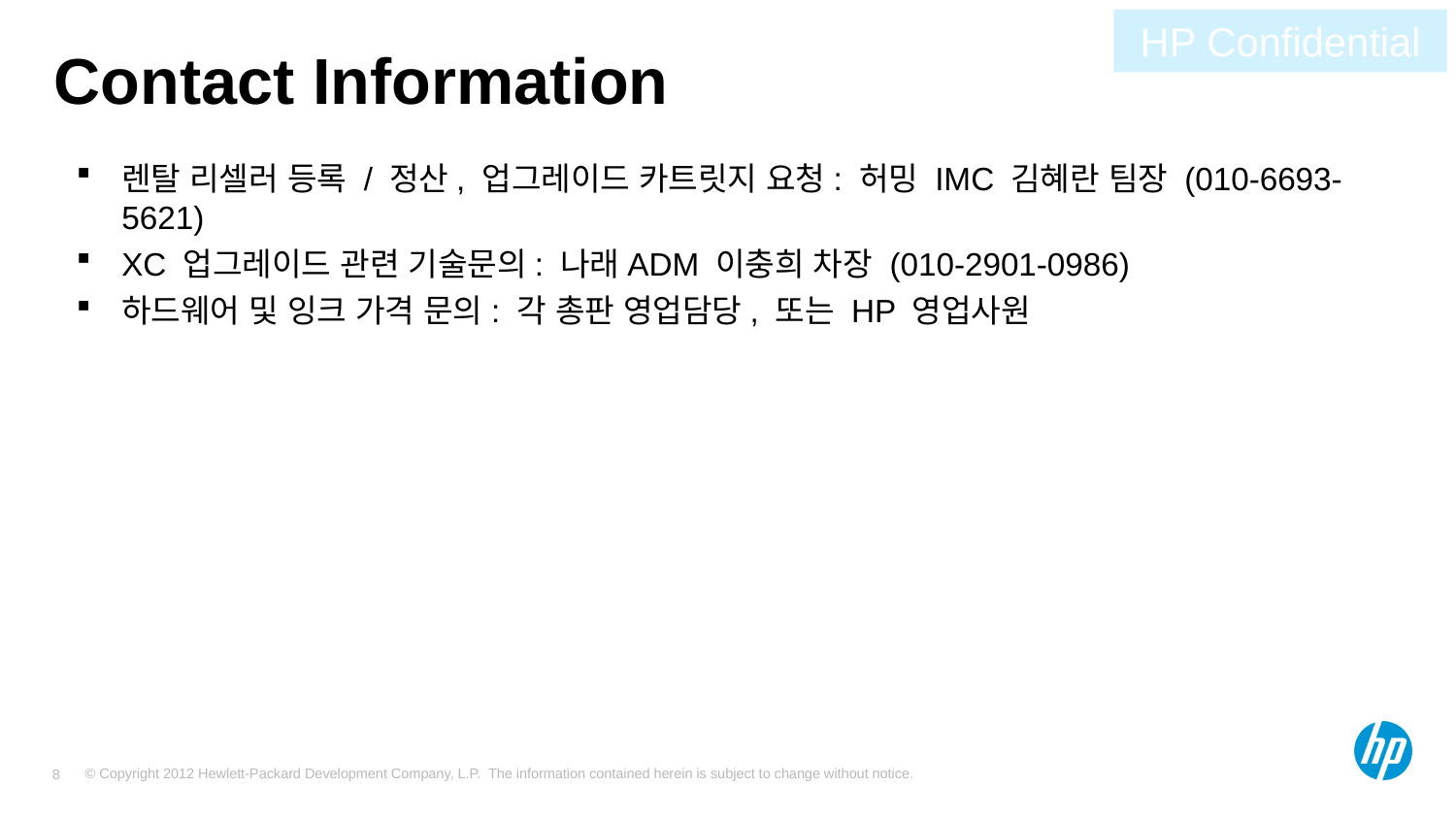

HP Confidential
# Contact Information
렌탈 리셀러 등록 / 정산, 업그레이드 카트릿지 요청: 허밍 IMC 김혜란 팀장 (010-6693-5621)
XC 업그레이드 관련 기술문의: 나래ADM 이충희 차장 (010-2901-0986)
하드웨어 및 잉크 가격 문의: 각 총판 영업담당, 또는 HP 영업사원